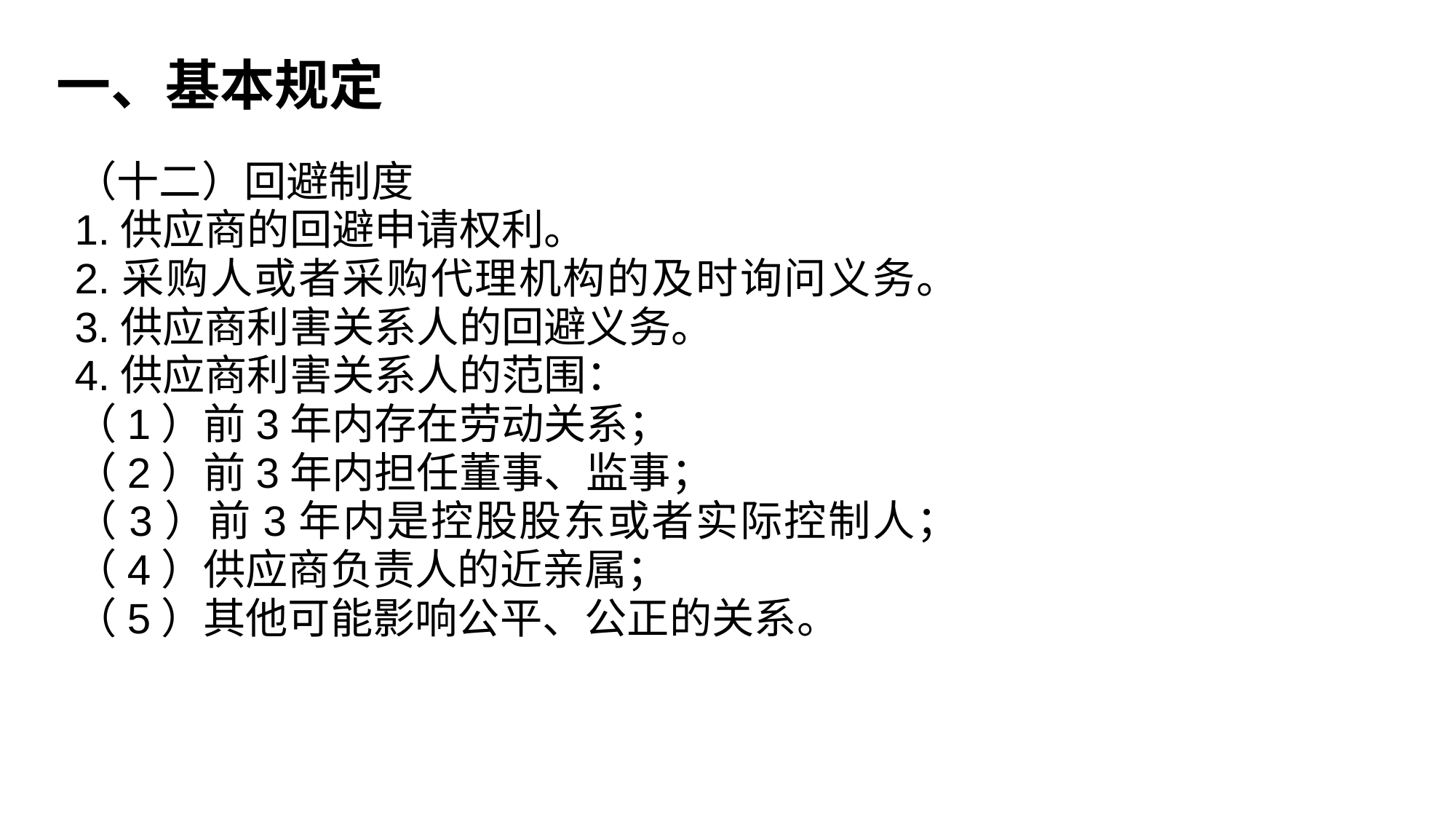

一、基本规定
（十二）回避制度
1.供应商的回避申请权利。
2.采购人或者采购代理机构的及时询问义务。
3.供应商利害关系人的回避义务。
4.供应商利害关系人的范围：
（1）前3年内存在劳动关系；
（2）前3年内担任董事、监事；
（3）前3年内是控股股东或者实际控制人；
（4）供应商负责人的近亲属；
（5）其他可能影响公平、公正的关系。